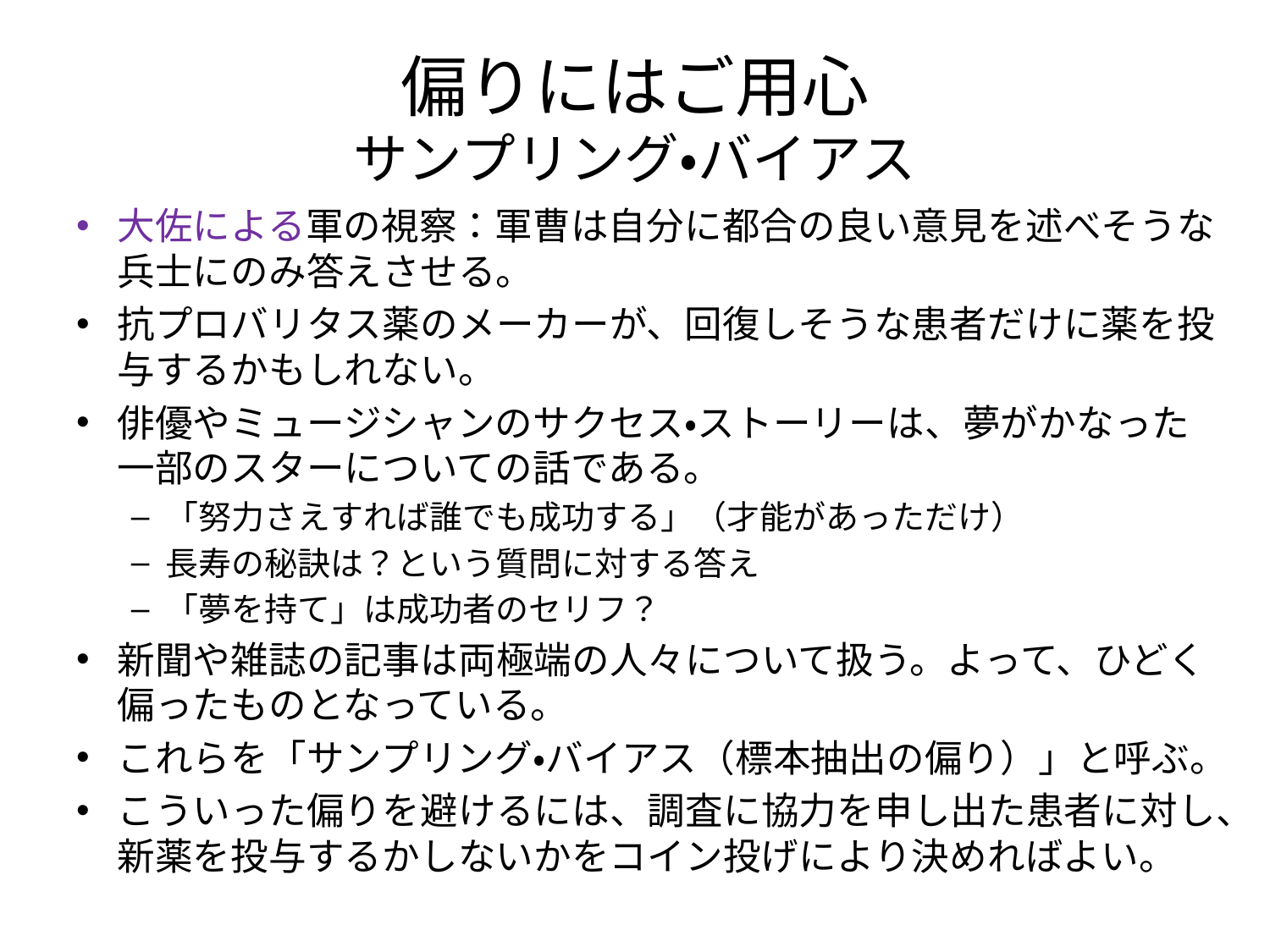

# 偏りにはご用心 サンプリング・バイアス
大佐による軍の視察：軍曹は自分に都合の良い意見を述べそうな兵士にのみ答えさせる。
抗プロバリタス薬のメーカーが、回復しそうな患者だけに薬を投与するかもしれない。
俳優やミュージシャンのサクセス・ストーリーは、夢がかなった一部のスターについての話である。
「努力さえすれば誰でも成功する」（才能があっただけ）
長寿の秘訣は？という質問に対する答え
「夢を持て」は成功者のセリフ？
新聞や雑誌の記事は両極端の人々について扱う。よって、ひどく偏ったものとなっている。
これらを「サンプリング・バイアス（標本抽出の偏り）」と呼ぶ。
こういった偏りを避けるには、調査に協力を申し出た患者に対し、新薬を投与するかしないかをコイン投げにより決めればよい。